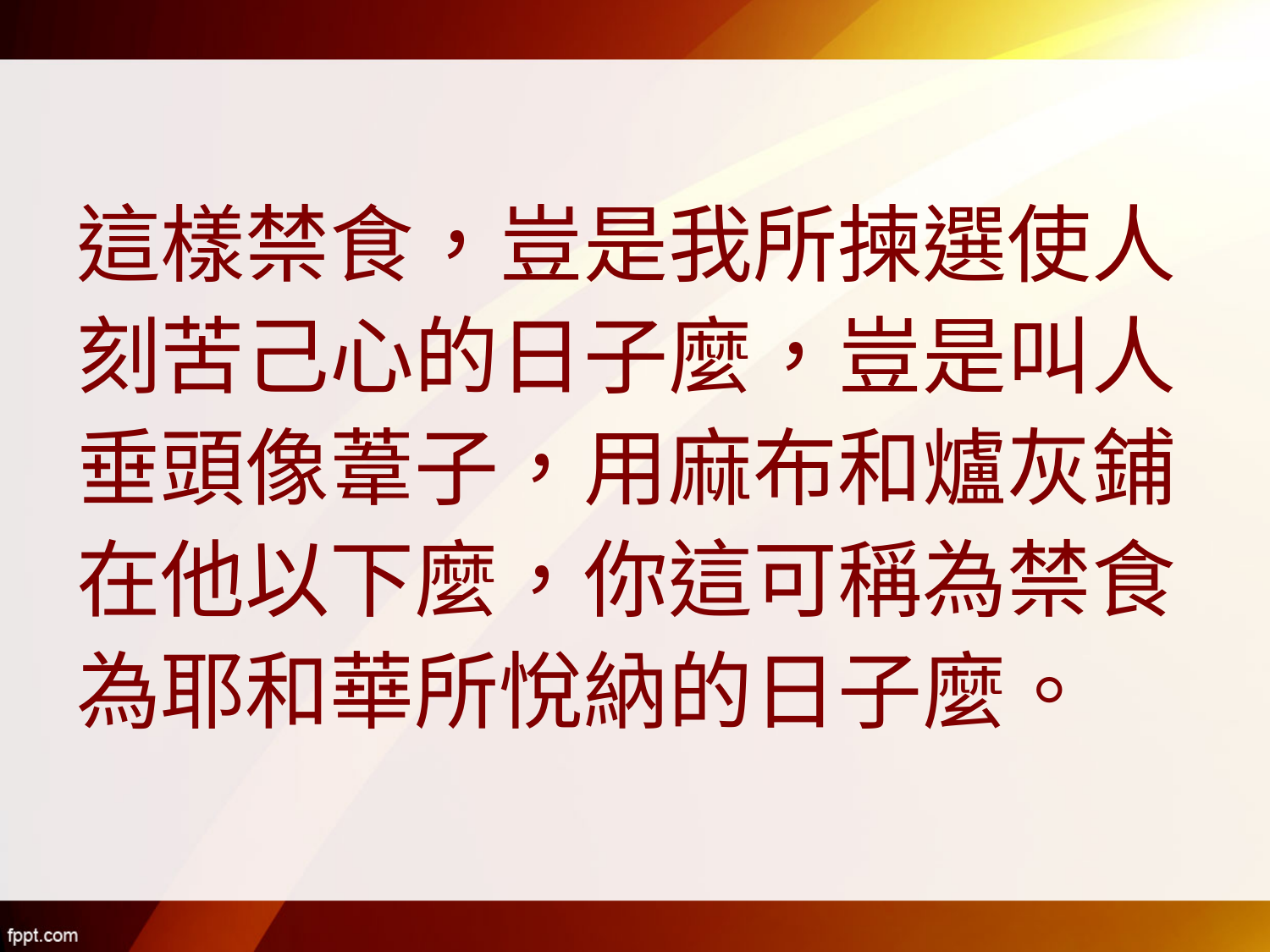

這樣禁食，豈是我所揀選使人刻苦己心的日子麼，豈是叫人垂頭像葦子，用麻布和爐灰鋪在他以下麼，你這可稱為禁食為耶和華所悅納的日子麼。